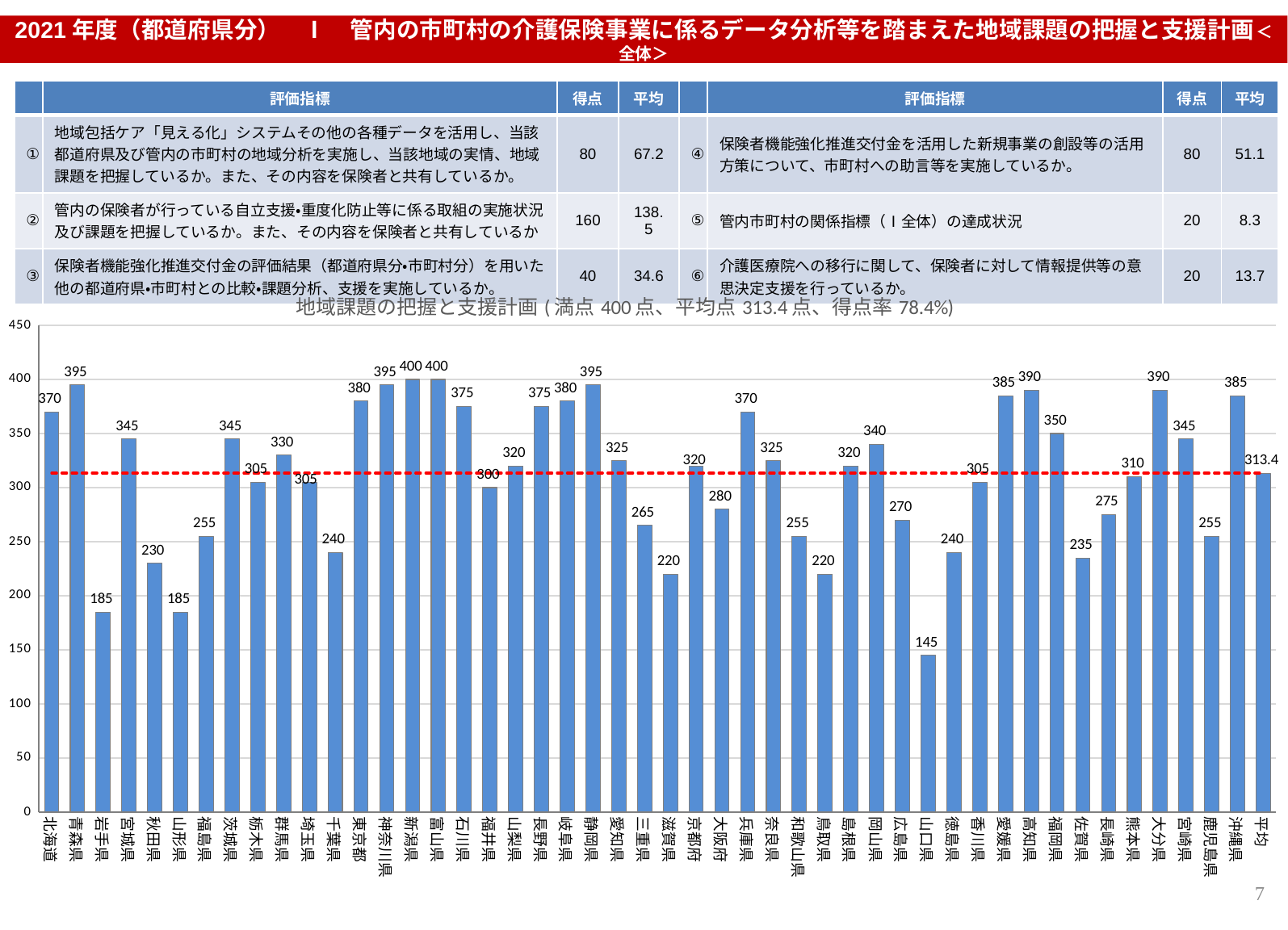

2021年度（都道府県分）　Ⅰ　管内の市町村の介護保険事業に係るデータ分析等を踏まえた地域課題の把握と支援計画＜全体＞
|  | 評価指標 | 得点 | 平均 |  | 評価指標 | 得点 | 平均 |
| --- | --- | --- | --- | --- | --- | --- | --- |
| ① | 地域包括ケア「見える化」システムその他の各種データを活用し、当該都道府県及び管内の市町村の地域分析を実施し、当該地域の実情、地域課題を把握しているか。また、その内容を保険者と共有しているか。 | 80 | 67.2 | ④ | 保険者機能強化推進交付金を活用した新規事業の創設等の活用方策について、市町村への助言等を実施しているか。 | 80 | 51.1 |
| ② | 管内の保険者が行っている自立支援・重度化防止等に係る取組の実施状況及び課題を把握しているか。また、その内容を保険者と共有しているか | 160 | 138.5 | ⑤ | 管内市町村の関係指標（Ⅰ全体）の達成状況 | 20 | 8.3 |
| ③ | 保険者機能強化推進交付金の評価結果（都道府県分・市町村分）を用いた他の都道府県・市町村との比較・課題分析、支援を実施しているか。 | 40 | 34.6 | ⑥ | 介護医療院への移行に関して、保険者に対して情報提供等の意思決定支援を行っているか。 | 20 | 13.7 |

### Chart: 地域課題の把握と支援計画(満点400点、平均点313.4点、得点率78.4%)

| Category | 地域課題の把握と支援計画(満点400点、平均点310.9点、得点率77.7％) | 平均 |
|---|---|---|
| 北海道 | 370.0 | 313.40425531914894 |
| 青森県 | 395.0 | 313.40425531914894 |
| 岩手県 | 185.0 | 313.40425531914894 |
| 宮城県 | 345.0 | 313.40425531914894 |
| 秋田県 | 230.0 | 313.40425531914894 |
| 山形県 | 185.0 | 313.40425531914894 |
| 福島県 | 255.0 | 313.40425531914894 |
| 茨城県 | 345.0 | 313.40425531914894 |
| 栃木県 | 305.0 | 313.40425531914894 |
| 群馬県 | 330.0 | 313.40425531914894 |
| 埼玉県 | 305.0 | 313.40425531914894 |
| 千葉県 | 240.0 | 313.40425531914894 |
| 東京都 | 380.0 | 313.40425531914894 |
| 神奈川県 | 395.0 | 313.40425531914894 |
| 新潟県 | 400.0 | 313.40425531914894 |
| 富山県 | 400.0 | 313.40425531914894 |
| 石川県 | 375.0 | 313.40425531914894 |
| 福井県 | 300.0 | 313.40425531914894 |
| 山梨県 | 320.0 | 313.40425531914894 |
| 長野県 | 375.0 | 313.40425531914894 |
| 岐阜県 | 380.0 | 313.40425531914894 |
| 静岡県 | 395.0 | 313.40425531914894 |
| 愛知県 | 325.0 | 313.40425531914894 |
| 三重県 | 265.0 | 313.40425531914894 |
| 滋賀県 | 220.0 | 313.40425531914894 |
| 京都府 | 320.0 | 313.40425531914894 |
| 大阪府 | 280.0 | 313.40425531914894 |
| 兵庫県 | 370.0 | 313.40425531914894 |
| 奈良県 | 325.0 | 313.40425531914894 |
| 和歌山県 | 255.0 | 313.40425531914894 |
| 鳥取県 | 220.0 | 313.40425531914894 |
| 島根県 | 320.0 | 313.40425531914894 |
| 岡山県 | 340.0 | 313.40425531914894 |
| 広島県 | 270.0 | 313.40425531914894 |
| 山口県 | 145.0 | 313.40425531914894 |
| 徳島県 | 240.0 | 313.40425531914894 |
| 香川県 | 305.0 | 313.40425531914894 |
| 愛媛県 | 385.0 | 313.40425531914894 |
| 高知県 | 390.0 | 313.40425531914894 |
| 福岡県 | 350.0 | 313.40425531914894 |
| 佐賀県 | 235.0 | 313.40425531914894 |
| 長崎県 | 275.0 | 313.40425531914894 |
| 熊本県 | 310.0 | 313.40425531914894 |
| 大分県 | 390.0 | 313.40425531914894 |
| 宮崎県 | 345.0 | 313.40425531914894 |
| 鹿児島県 | 255.0 | 313.40425531914894 |
| 沖縄県 | 385.0 | 313.40425531914894 |
| 平均 | 313.40425531914894 | 313.40425531914894 |
7